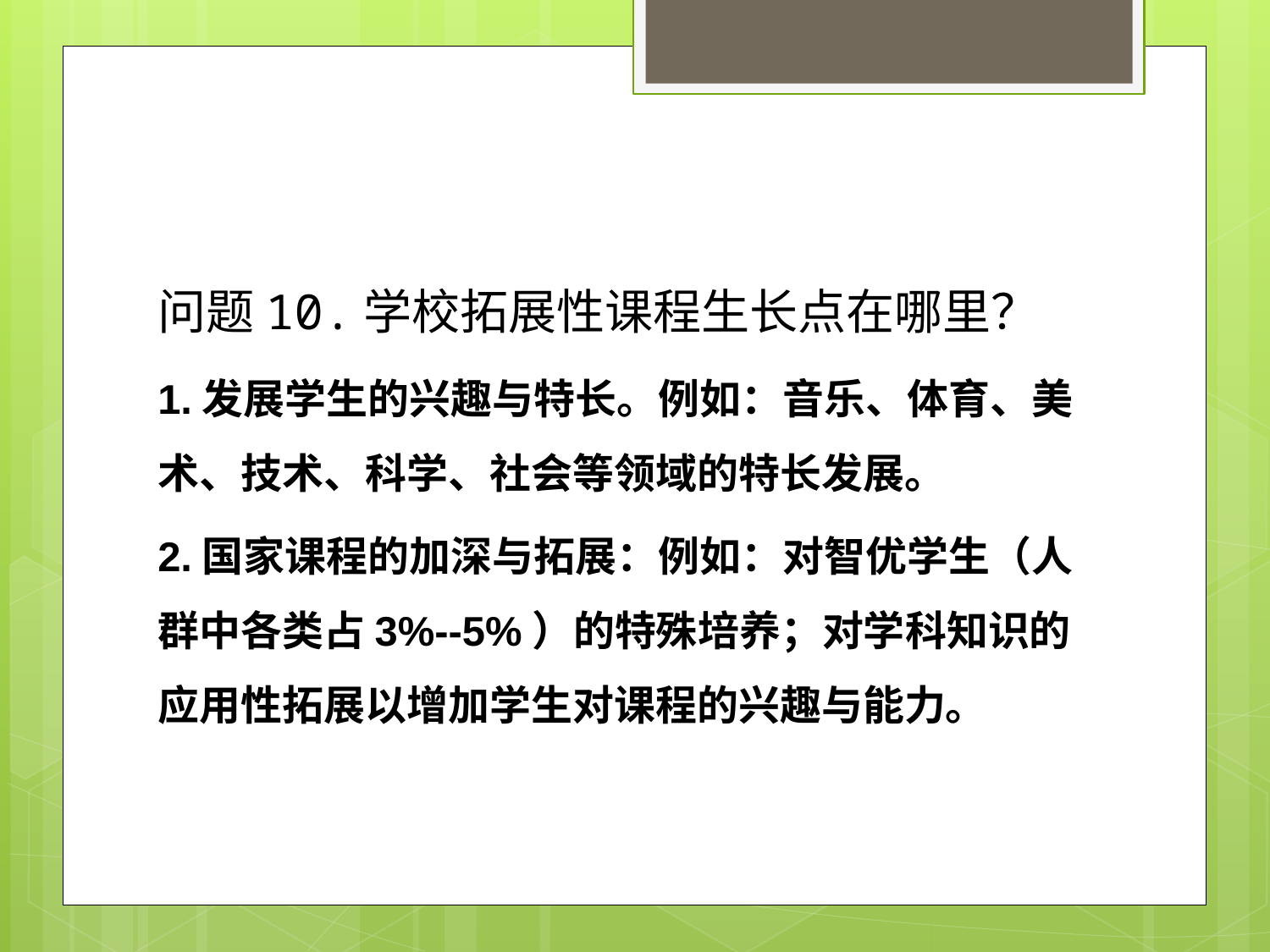

问题10.学校拓展性课程生长点在哪里？
1.发展学生的兴趣与特长。例如：音乐、体育、美术、技术、科学、社会等领域的特长发展。
2.国家课程的加深与拓展：例如：对智优学生（人群中各类占3%--5%）的特殊培养；对学科知识的应用性拓展以增加学生对课程的兴趣与能力。